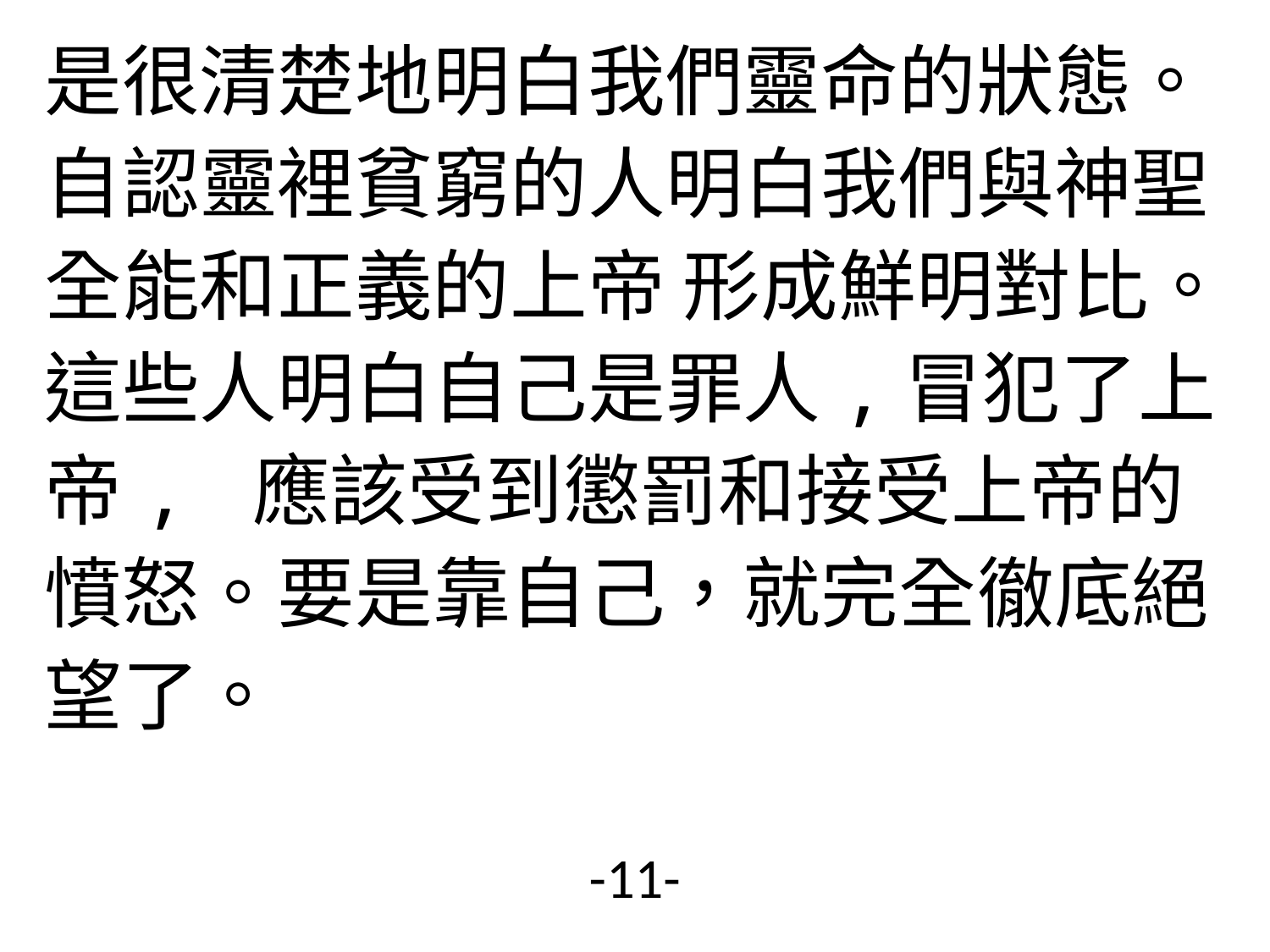

# 是很清楚地明白我們靈命的狀態。自認靈裡貧窮的人明白我們與神聖 全能和正義的上帝 形成鮮明對比。 這些人明白自己是罪人,冒犯了上帝, 應該受到懲罰和接受上帝的憤怒。要是靠自己，就完全徹底絕望了。
-11-